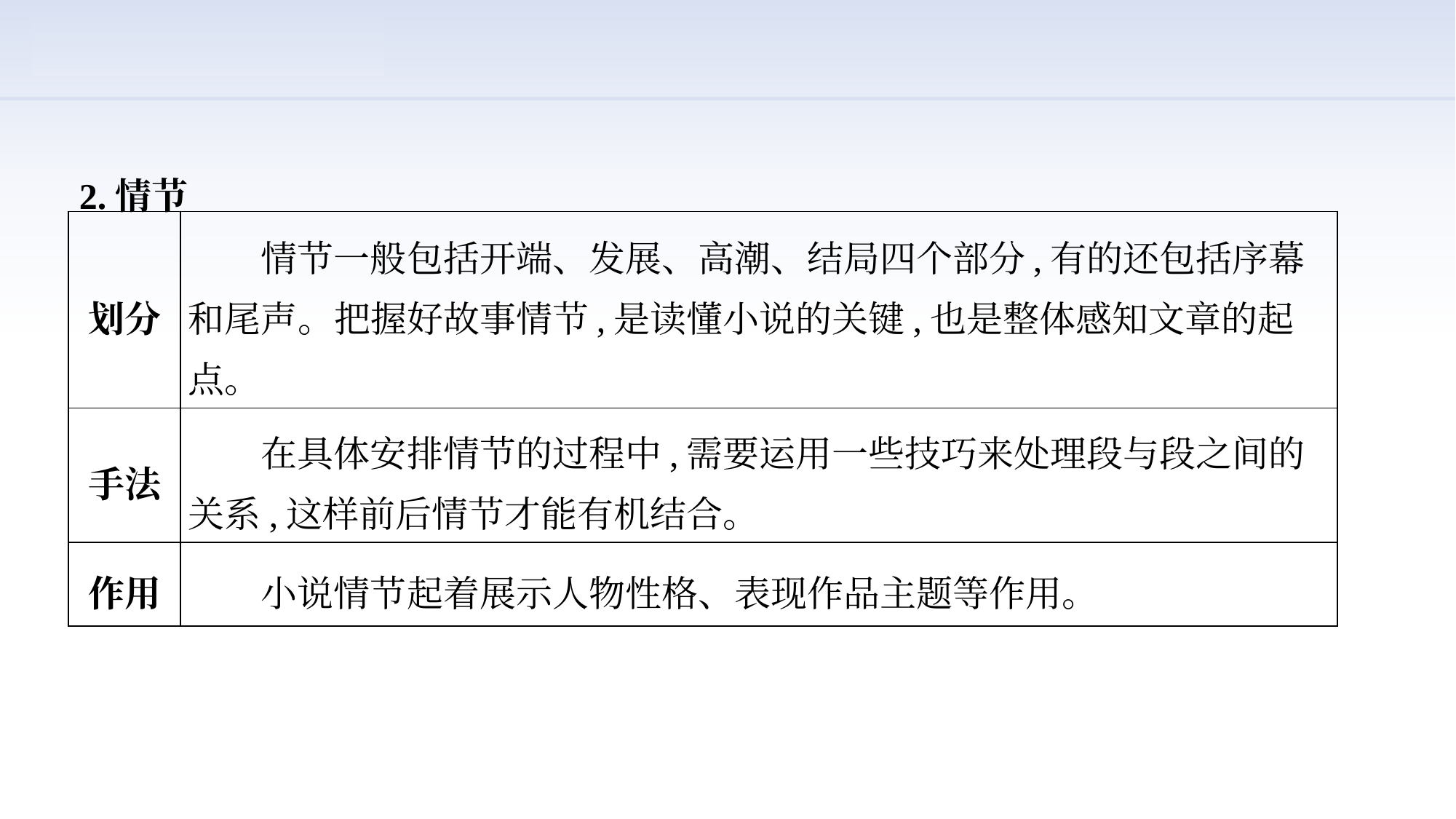

2.情节
| 划分 | 情节一般包括开端、发展、高潮、结局四个部分,有的还包括序幕和尾声。把握好故事情节,是读懂小说的关键,也是整体感知文章的起点。 |
| --- | --- |
| 手法 | 在具体安排情节的过程中,需要运用一些技巧来处理段与段之间的关系,这样前后情节才能有机结合。 |
| 作用 | 小说情节起着展示人物性格、表现作品主题等作用。 |